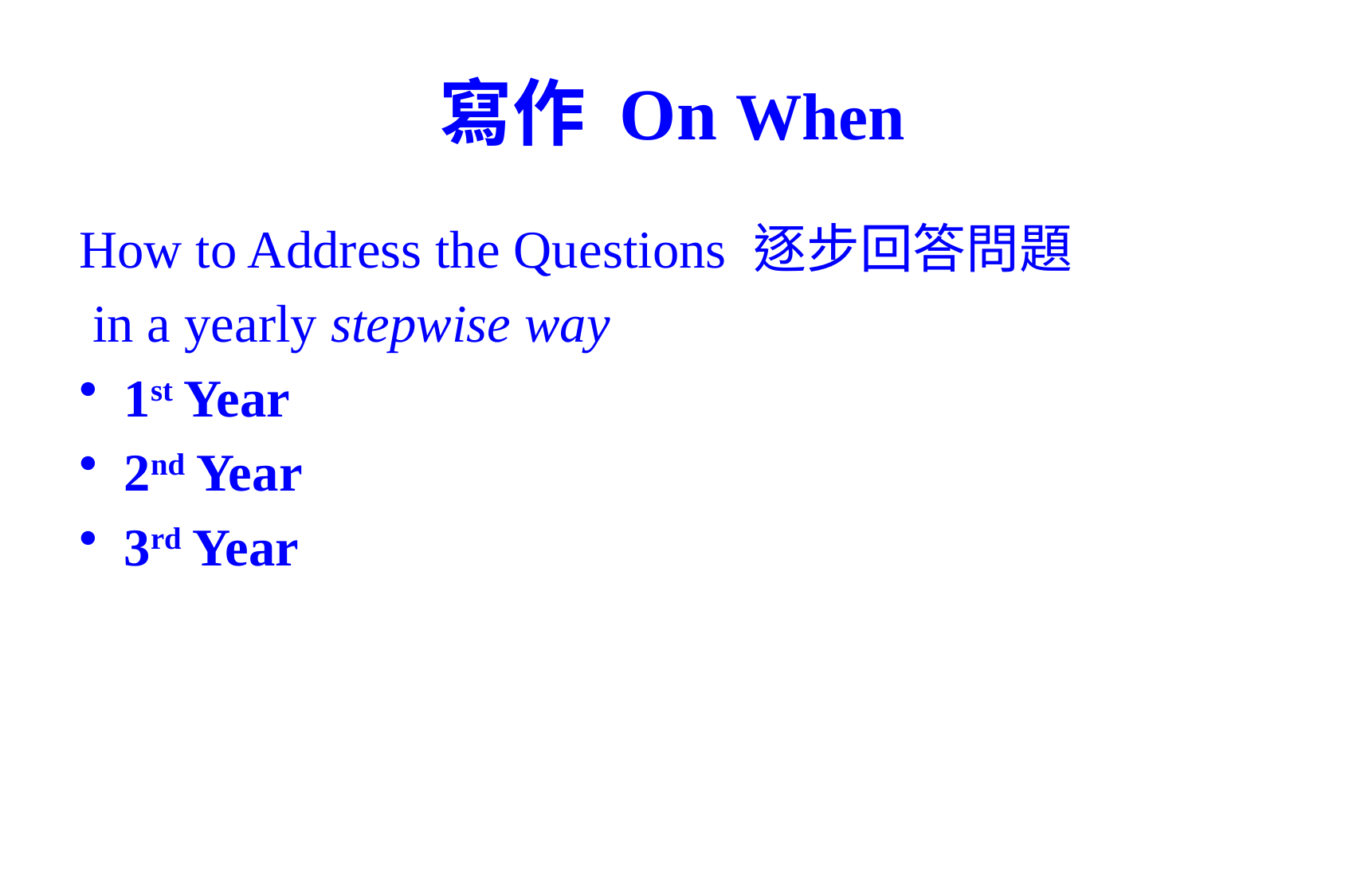

# 寫作 On When
How to Address the Questions 逐步回答問題
 in a yearly stepwise way
1st Year
2nd Year
3rd Year